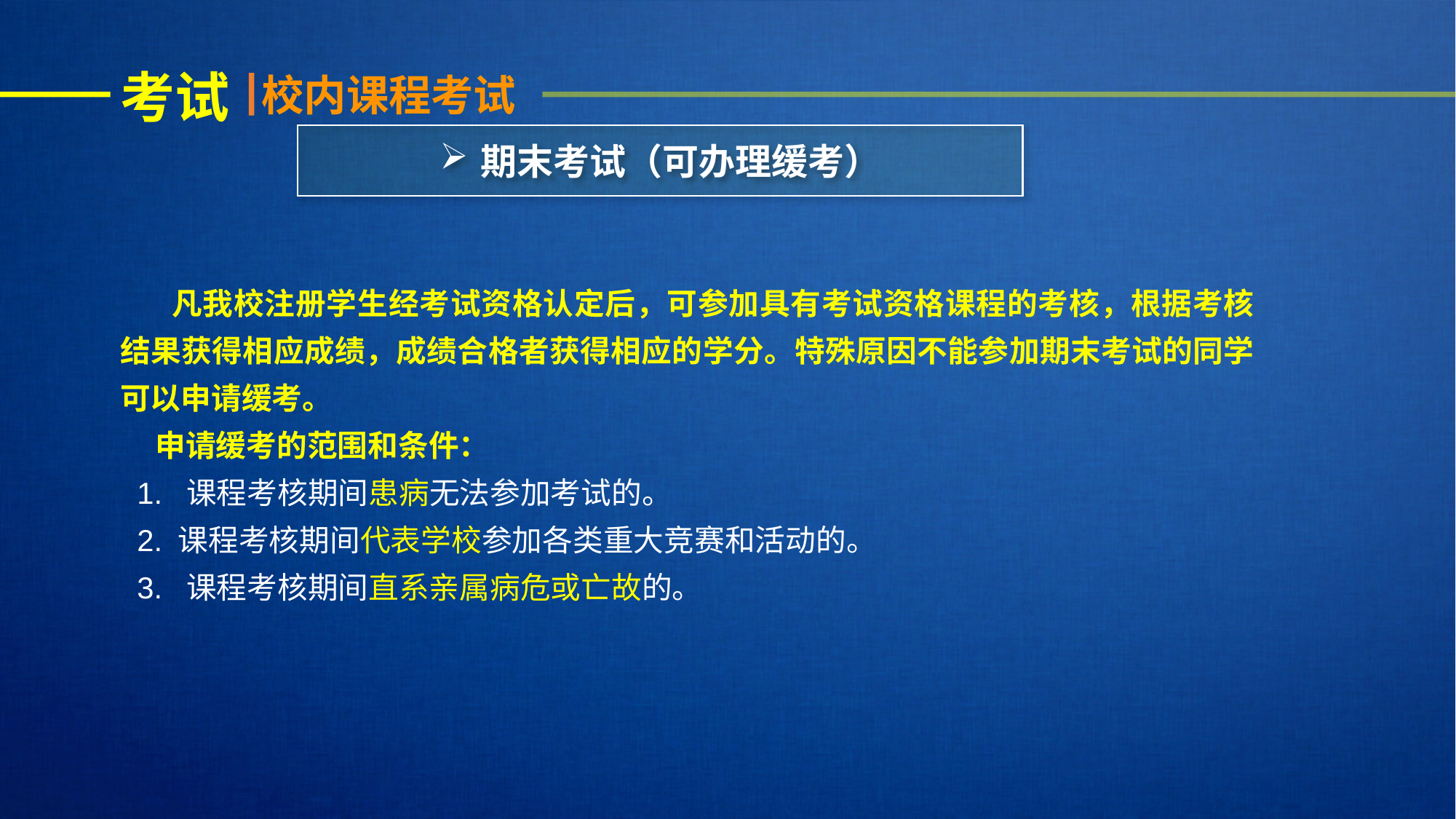

考试
校内课程考试

期末考试（可办理缓考）
      凡我校注册学生经考试资格认定后，可参加具有考试资格课程的考核，根据考核结果获得相应成绩，成绩合格者获得相应的学分。特殊原因不能参加期末考试的同学可以申请缓考。
    申请缓考的范围和条件：
  1.  课程考核期间患病无法参加考试的。
  2. 课程考核期间代表学校参加各类重大竞赛和活动的。
  3.  课程考核期间直系亲属病危或亡故的。